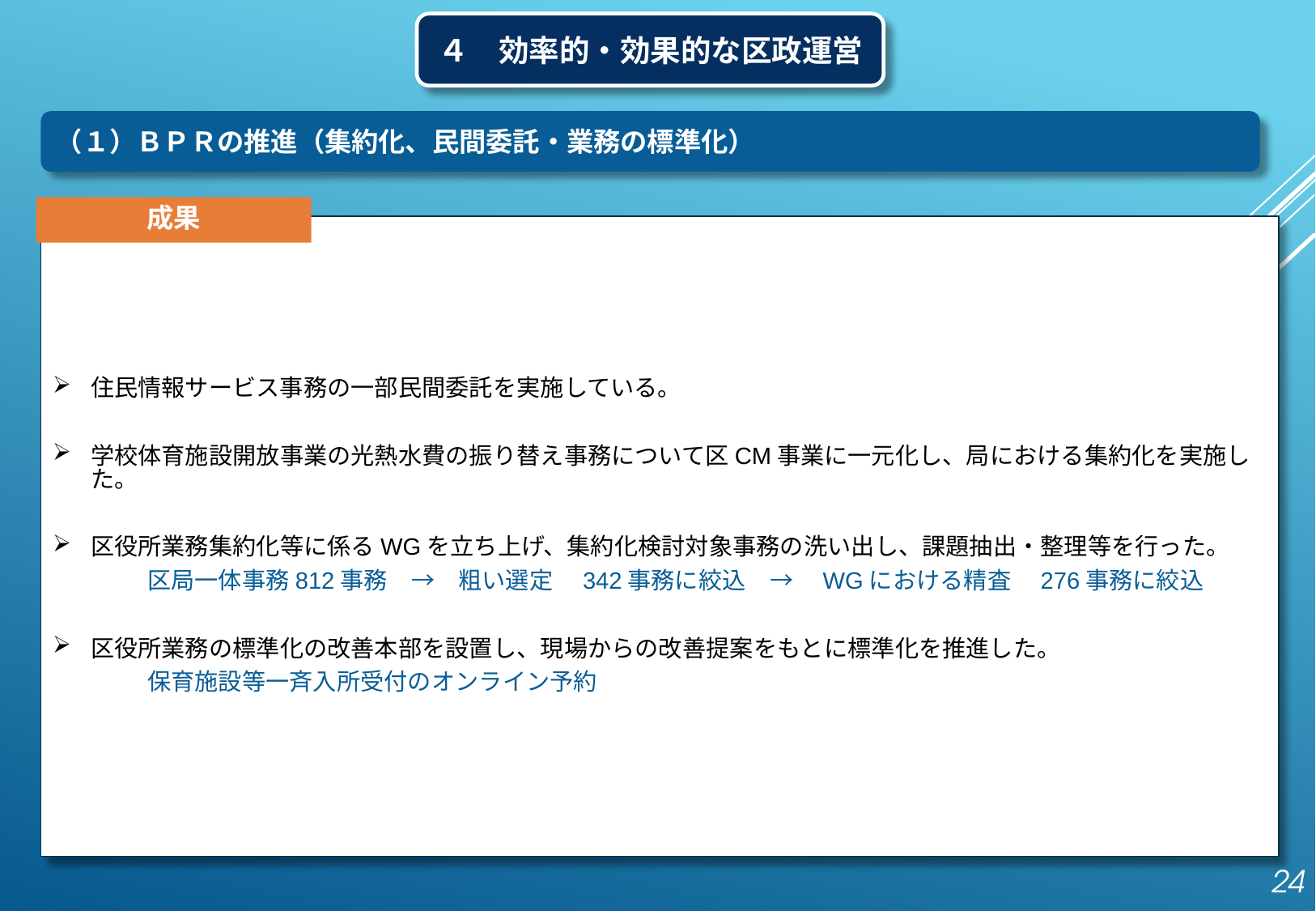

４　効率的・効果的な区政運営
（１）ＢＰＲの推進（集約化、民間委託・業務の標準化）
成果
住民情報サービス事務の一部民間委託を実施している。

学校体育施設開放事業の光熱水費の振り替え事務について区CM事業に一元化し、局における集約化を実施した。

区役所業務集約化等に係るWGを立ち上げ、集約化検討対象事務の洗い出し、課題抽出・整理等を行った。
　　　　区局一体事務812事務　→　粗い選定　342事務に絞込　→　WGにおける精査　276事務に絞込

区役所業務の標準化の改善本部を設置し、現場からの改善提案をもとに標準化を推進した。
　　　　保育施設等一斉入所受付のオンライン予約
24